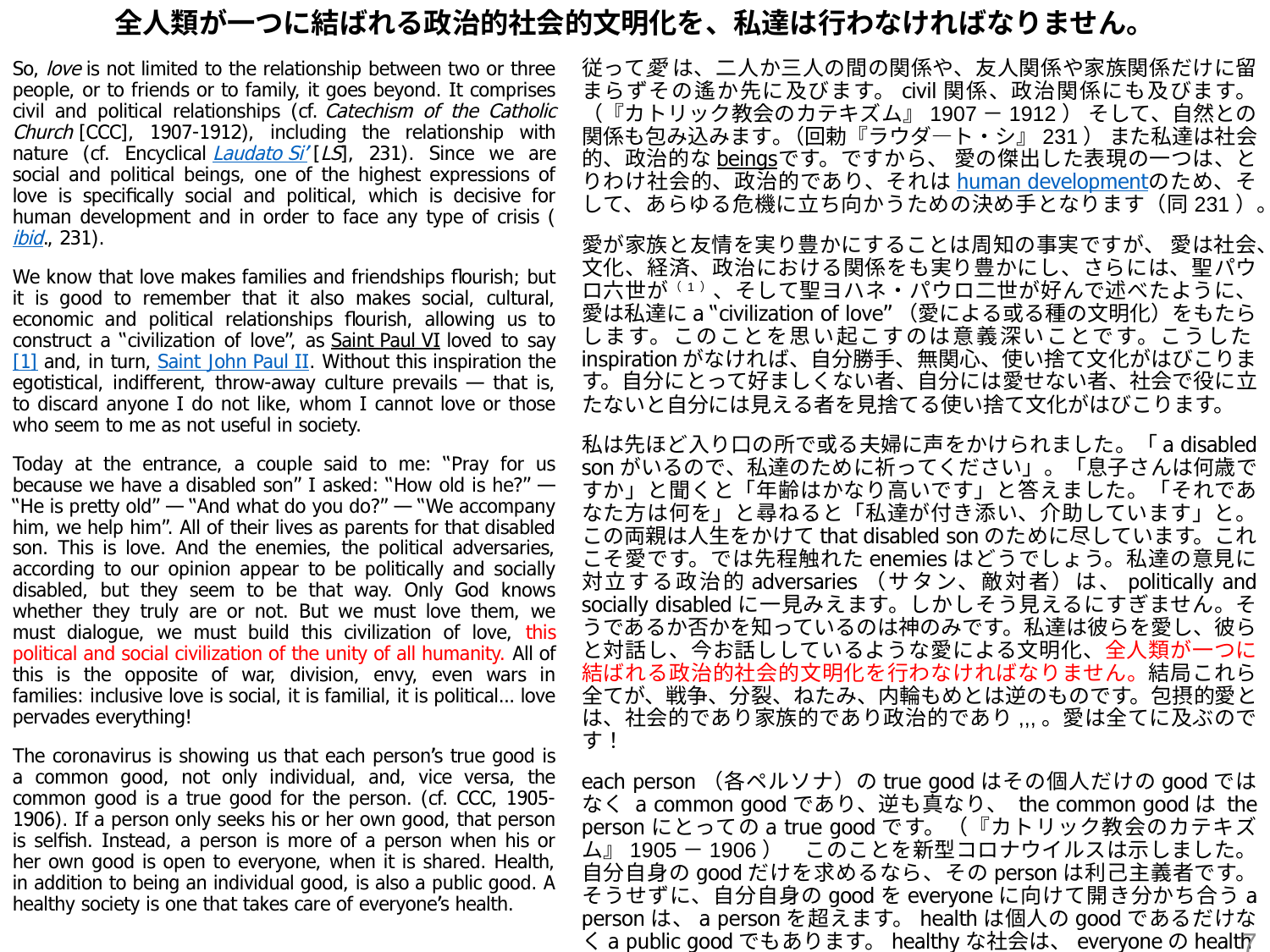

# 全人類が一つに結ばれる政治的社会的文明化を、私達は行わなければなりません。
従って愛 は、二人か三人の間の関係や、友人関係や家族関係だけに留まらずその遙か先に及びます。civil関係、政治関係にも及びます。（『カトリック教会のカテキズム』1907－1912） そして、自然との関係も包み込みます｡（回勅『ラウダ―ト・シ』231） また私達は社会的、政治的なbeingsです。ですから、 愛の傑出した表現の一つは、とりわけ社会的、政治的であり、それはhuman developmentのため、そして、あらゆる危機に立ち向かうための決め手となります（同231）。
愛が家族と友情を実り豊かにすることは周知の事実ですが、 愛は社会、文化、経済、政治における関係をも実り豊かにし、さらには、聖パウロ六世が（1）、そして聖ヨハネ・パウロ二世が好んで述べたように、 愛は私達にa “civilization of love”（愛による或る種の文明化）をもたらします。このことを思い起こすのは意義深いことです。こうしたinspirationがなければ、自分勝手、無関心、使い捨て文化がはびこります。自分にとって好ましくない者、自分には愛せない者、社会で役に立たないと自分には見える者を見捨てる使い捨て文化がはびこります。
私は先ほど入り口の所で或る夫婦に声をかけられました。「a disabled sonがいるので、私達のために祈ってください」。「息子さんは何歳ですか」と聞くと「年齢はかなり高いです」と答えました。「それであなた方は何を」と尋ねると「私達が付き添い、介助しています」と。この両親は人生をかけてthat disabled sonのために尽しています。これこそ愛です。では先程触れたenemiesはどうでしょう。私達の意見に対立する政治的adversaries（サタン、敵対者）は、politically and socially disabledに一見みえます。しかしそう見えるにすぎません。そうであるか否かを知っているのは神のみです。私達は彼らを愛し、彼らと対話し、今お話ししているような愛による文明化、全人類が一つに結ばれる政治的社会的文明化を行わなければなりません。結局これら全てが、戦争、分裂、ねたみ、内輪もめとは逆のものです。包摂的愛とは、社会的であり家族的であり政治的であり,,,。愛は全てに及ぶのです！
each person（各ペルソナ）のtrue goodはその個人だけのgoodではなく a common goodであり、逆も真なり、 the common goodは the personにとってのa true goodです。（『カトリック教会のカテキズム』1905－1906）　このことを新型コロナウイルスは示しました。自分自身のgoodだけを求めるなら、そのpersonは利己主義者です。そうせずに、自分自身のgoodをeveryoneに向けて開き分かち合うa personは、a personを超えます。healthは個人のgoodであるだけなくa public goodでもあります。healthyな社会は、everyoneのhealthに心を配るone（霊的存在）です。

So, love is not limited to the relationship between two or three people, or to friends or to family, it goes beyond. It comprises civil and political relationships (cf. Catechism of the Catholic Church [CCC], 1907-1912), including the relationship with nature (cf. Encyclical Laudato Si’ [LS], 231). Since we are social and political beings, one of the highest expressions of love is specifically social and political, which is decisive for human development and in order to face any type of crisis (ibid., 231).
We know that love makes families and friendships flourish; but it is good to remember that it also makes social, cultural, economic and political relationships flourish, allowing us to construct a “civilization of love”, as Saint Paul VI loved to say[1] and, in turn, Saint John Paul II. Without this inspiration the egotistical, indifferent, throw-away culture prevails — that is, to discard anyone I do not like, whom I cannot love or those who seem to me as not useful in society.
Today at the entrance, a couple said to me: “Pray for us because we have a disabled son” I asked: “How old is he?” — “He is pretty old” — “And what do you do?” — “We accompany him, we help him”. All of their lives as parents for that disabled son. This is love. And the enemies, the political adversaries, according to our opinion appear to be politically and socially disabled, but they seem to be that way. Only God knows whether they truly are or not. But we must love them, we must dialogue, we must build this civilization of love, this political and social civilization of the unity of all humanity. All of this is the opposite of war, division, envy, even wars in families: inclusive love is social, it is familial, it is political… love pervades everything!
The coronavirus is showing us that each person’s true good is a common good, not only individual, and, vice versa, the common good is a true good for the person. (cf. CCC, 1905-1906). If a person only seeks his or her own good, that person is selfish. Instead, a person is more of a person when his or her own good is open to everyone, when it is shared. Health, in addition to being an individual good, is also a public good. A healthy society is one that takes care of everyone’s health.

7